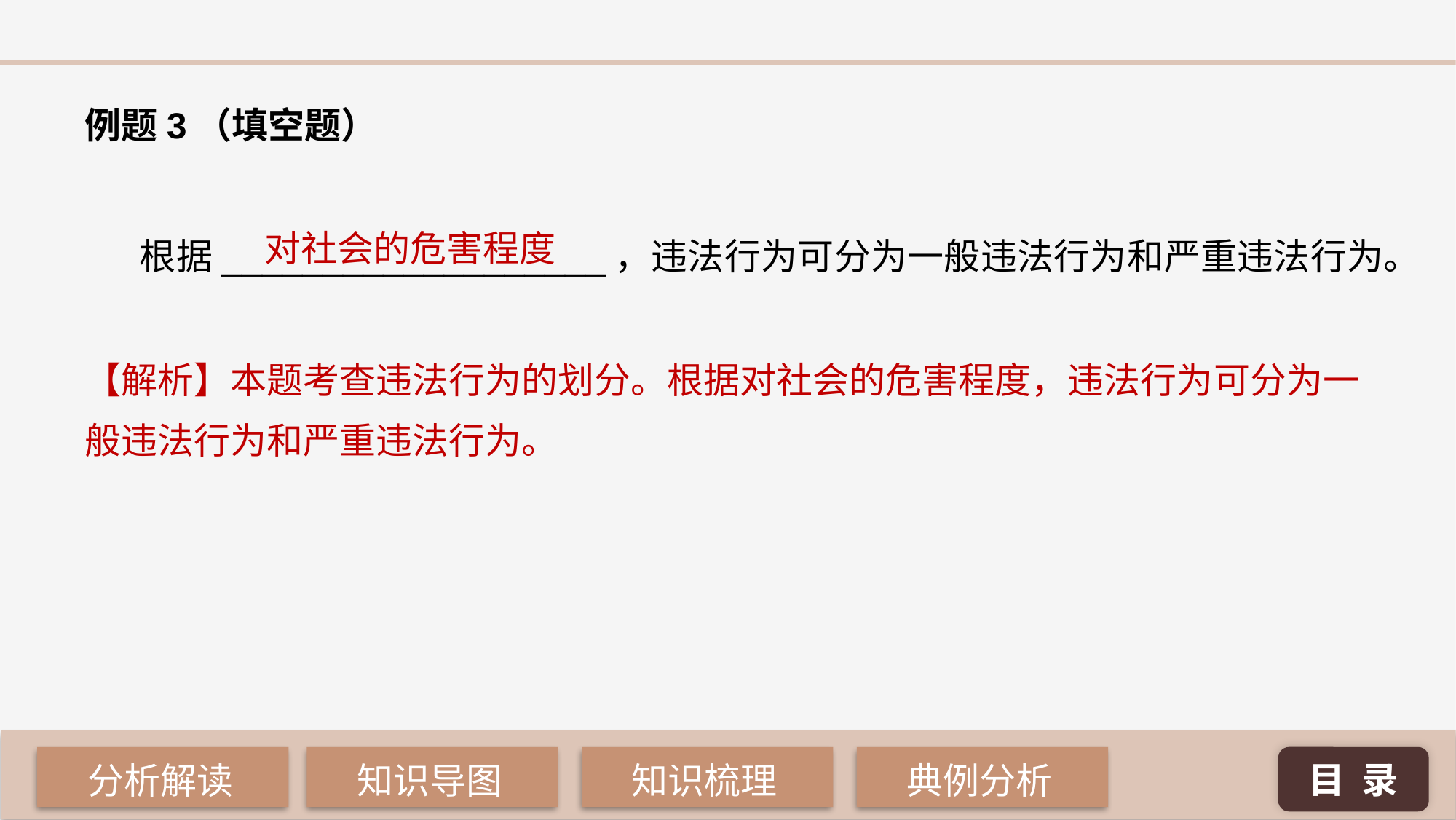

例题3（填空题）
对社会的危害程度
根据___________________，违法行为可分为一般违法行为和严重违法行为。
【解析】本题考查违法行为的划分。根据对社会的危害程度，违法行为可分为一般违法行为和严重违法行为。